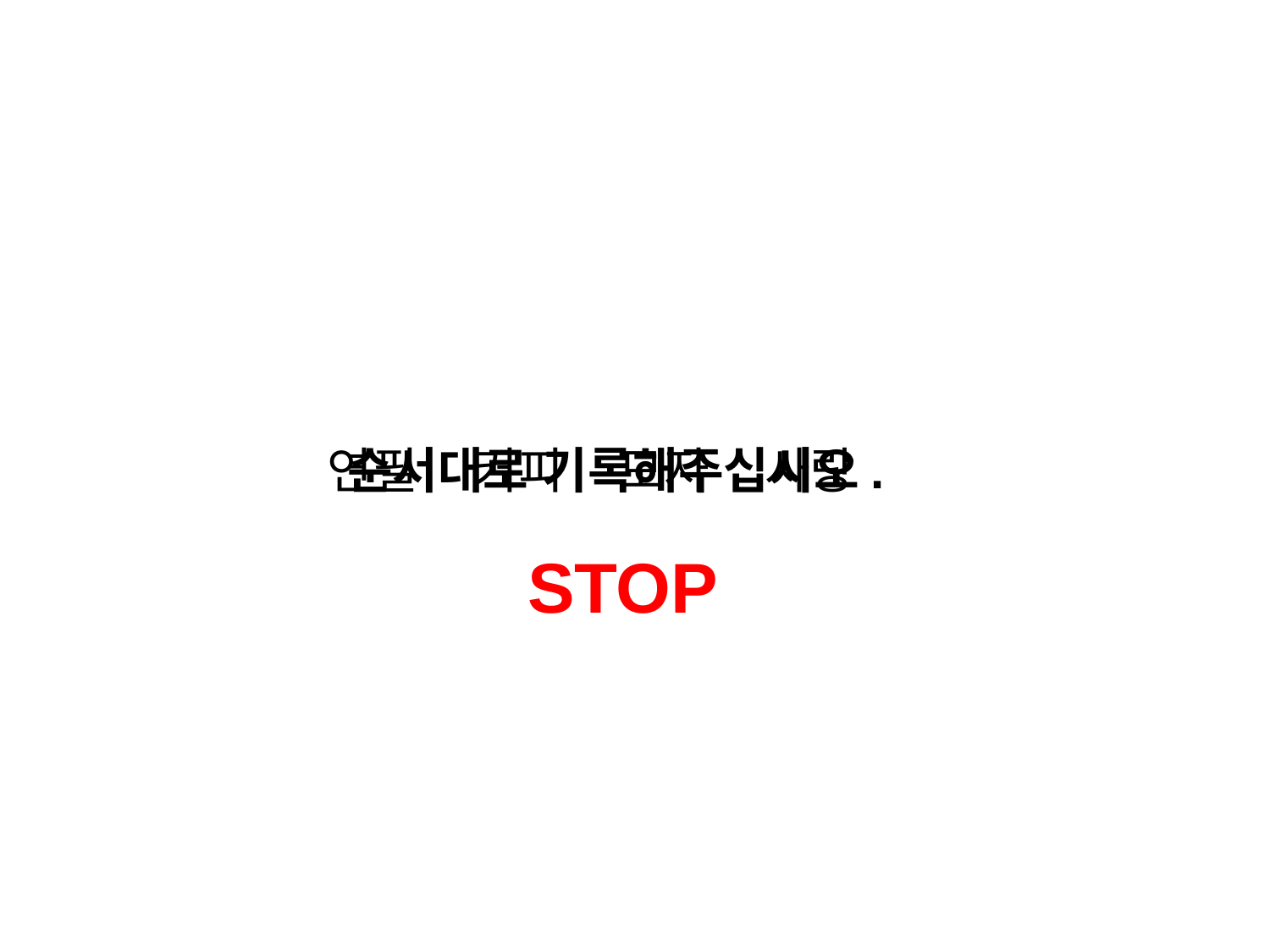

연필    커피    모자    사랑
순서대로 기록해주십시오.
STOP